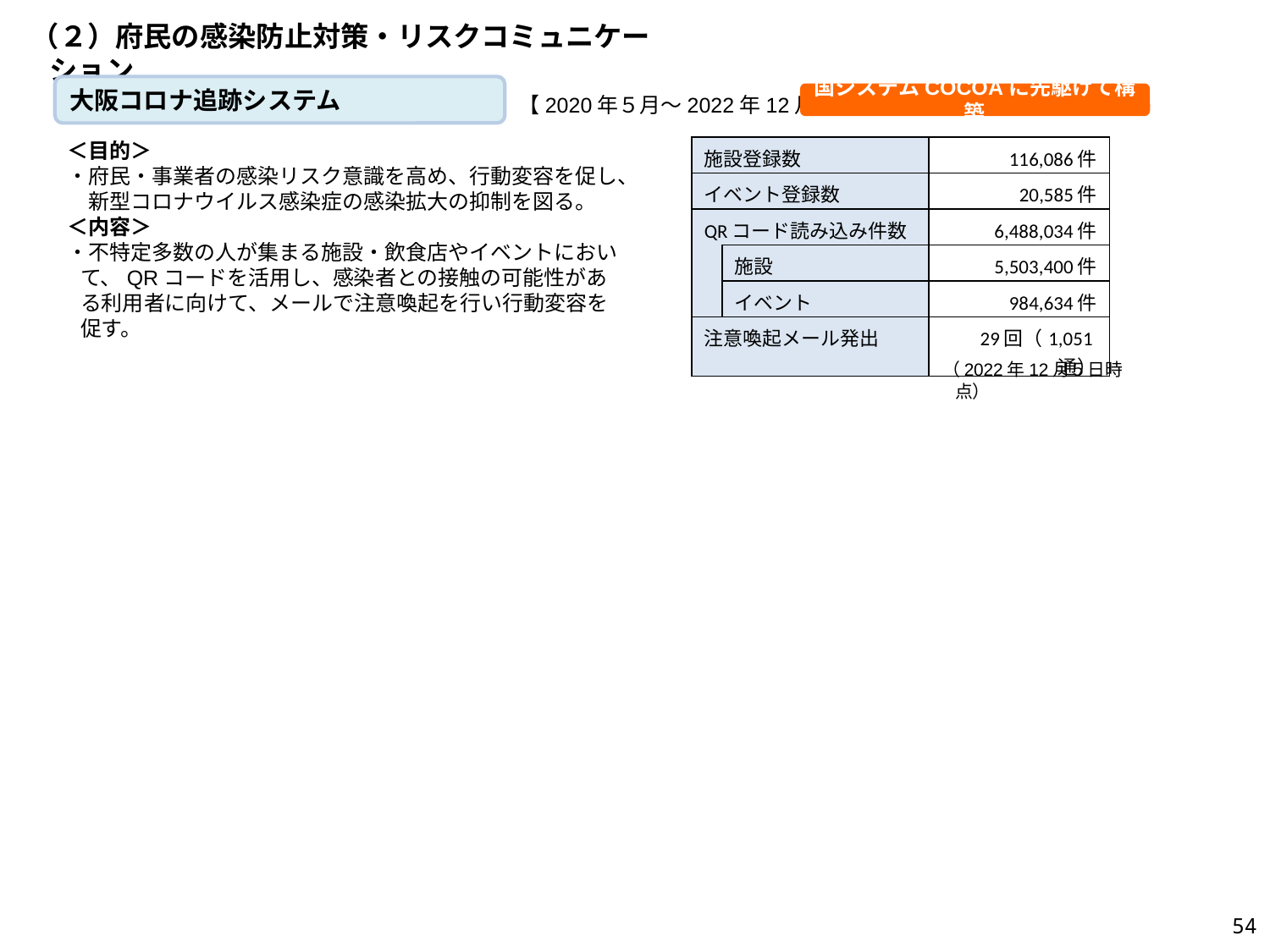

（２）府民の感染防止対策・リスクコミュニケーション
大阪コロナ追跡システム
国システムCOCOAに先駆けて構築
【2020年５月～2022年12月】
＜目的＞
・府民・事業者の感染リスク意識を高め、行動変容を促し、
　新型コロナウイルス感染症の感染拡大の抑制を図る。
＜内容＞
・不特定多数の人が集まる施設・飲食店やイベントにおいて、QRコードを活用し、感染者との接触の可能性がある利用者に向けて、メールで注意喚起を行い行動変容を促す。
| 施設登録数 |  | 116,086件 |
| --- | --- | --- |
| イベント登録数 |  | 20,585件 |
| QRコード読み込み件数 |  | 6,488,034件 |
|  | 施設 | 5,503,400件 |
|  | イベント | 984,634件 |
| 注意喚起メール発出 |  | 29回（1,051通） |
（2022年12月５日時点）
54